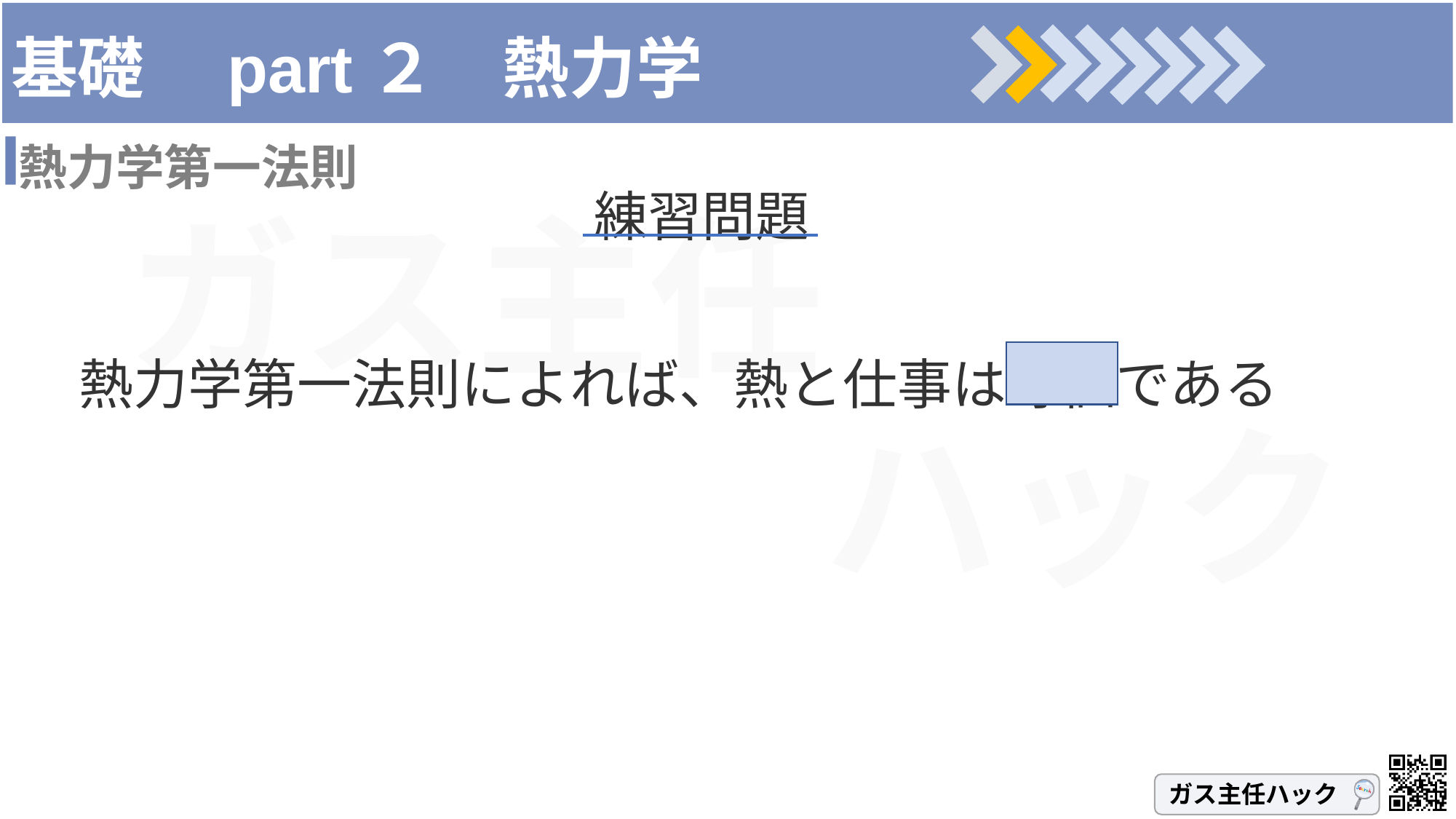

# 基礎　part２　熱力学

熱力学第一法則

練習問題

熱力学第一法則によれば、熱と仕事は等価である